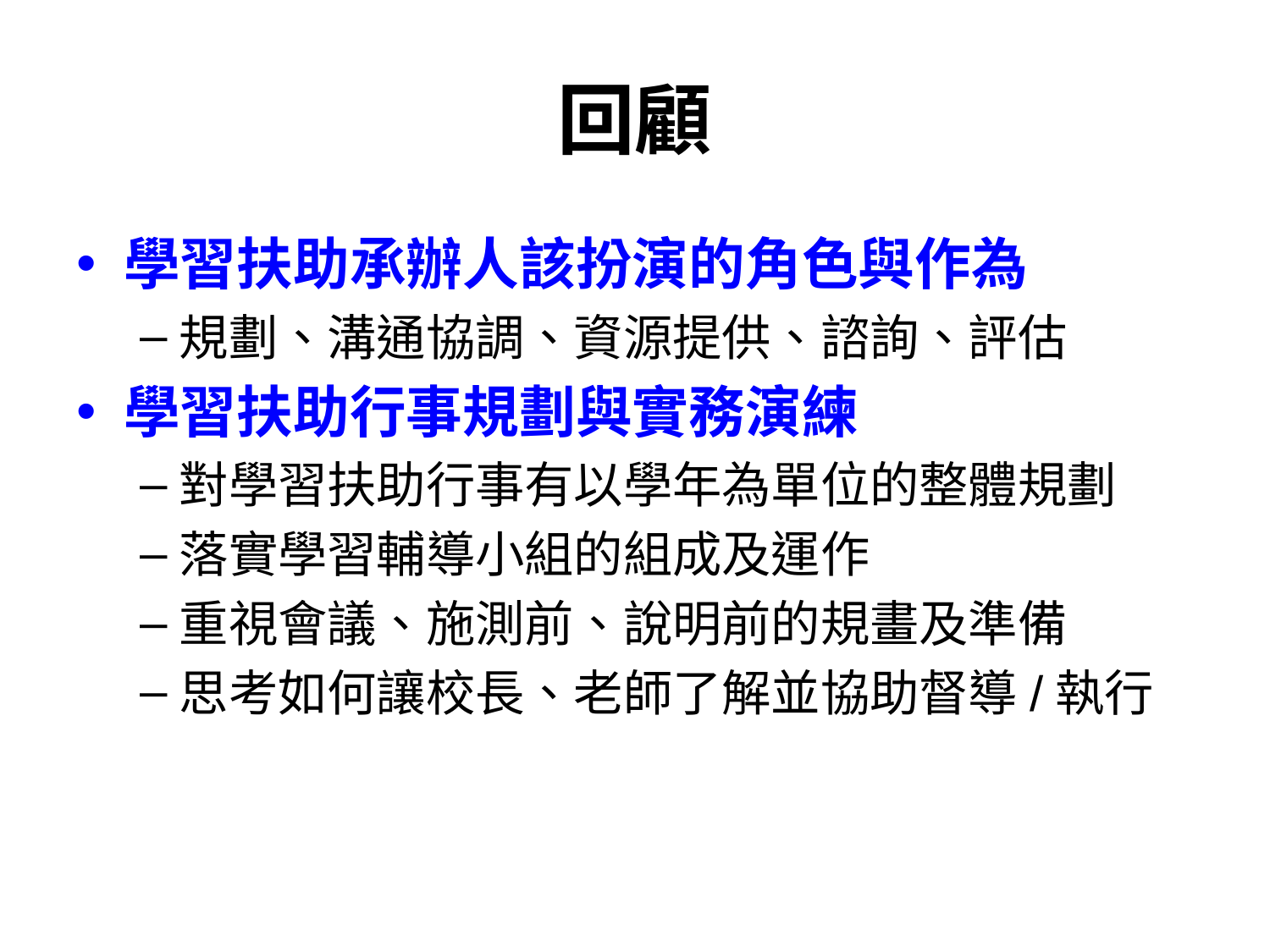

# 回顧
學習扶助承辦人該扮演的角色與作為
規劃、溝通協調、資源提供、諮詢、評估
學習扶助行事規劃與實務演練
對學習扶助行事有以學年為單位的整體規劃
落實學習輔導小組的組成及運作
重視會議、施測前、說明前的規畫及準備
思考如何讓校長、老師了解並協助督導/執行